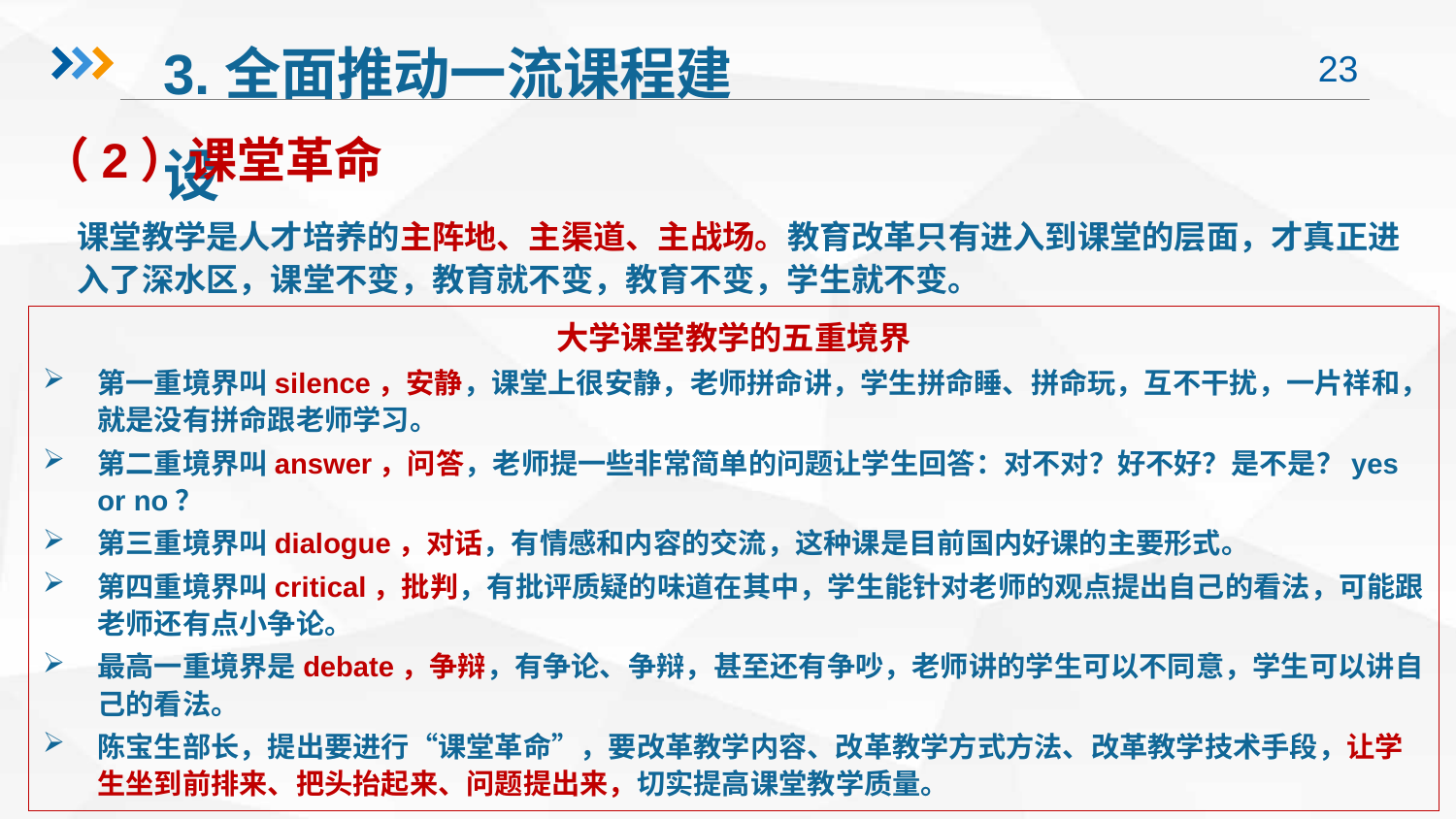

3.全面推动一流课程建设
（2）课堂革命
课堂教学是人才培养的主阵地、主渠道、主战场。教育改革只有进入到课堂的层面，才真正进入了深水区，课堂不变，教育就不变，教育不变，学生就不变。
大学课堂教学的五重境界
第一重境界叫silence，安静，课堂上很安静，老师拼命讲，学生拼命睡、拼命玩，互不干扰，一片祥和，就是没有拼命跟老师学习。
第二重境界叫answer，问答，老师提一些非常简单的问题让学生回答：对不对？好不好？是不是？yes or no？
第三重境界叫dialogue，对话，有情感和内容的交流，这种课是目前国内好课的主要形式。
第四重境界叫critical，批判，有批评质疑的味道在其中，学生能针对老师的观点提出自己的看法，可能跟老师还有点小争论。
最高一重境界是debate，争辩，有争论、争辩，甚至还有争吵，老师讲的学生可以不同意，学生可以讲自己的看法。
陈宝生部长，提出要进行“课堂革命”，要改革教学内容、改革教学方式方法、改革教学技术手段，让学生坐到前排来、把头抬起来、问题提出来，切实提高课堂教学质量。